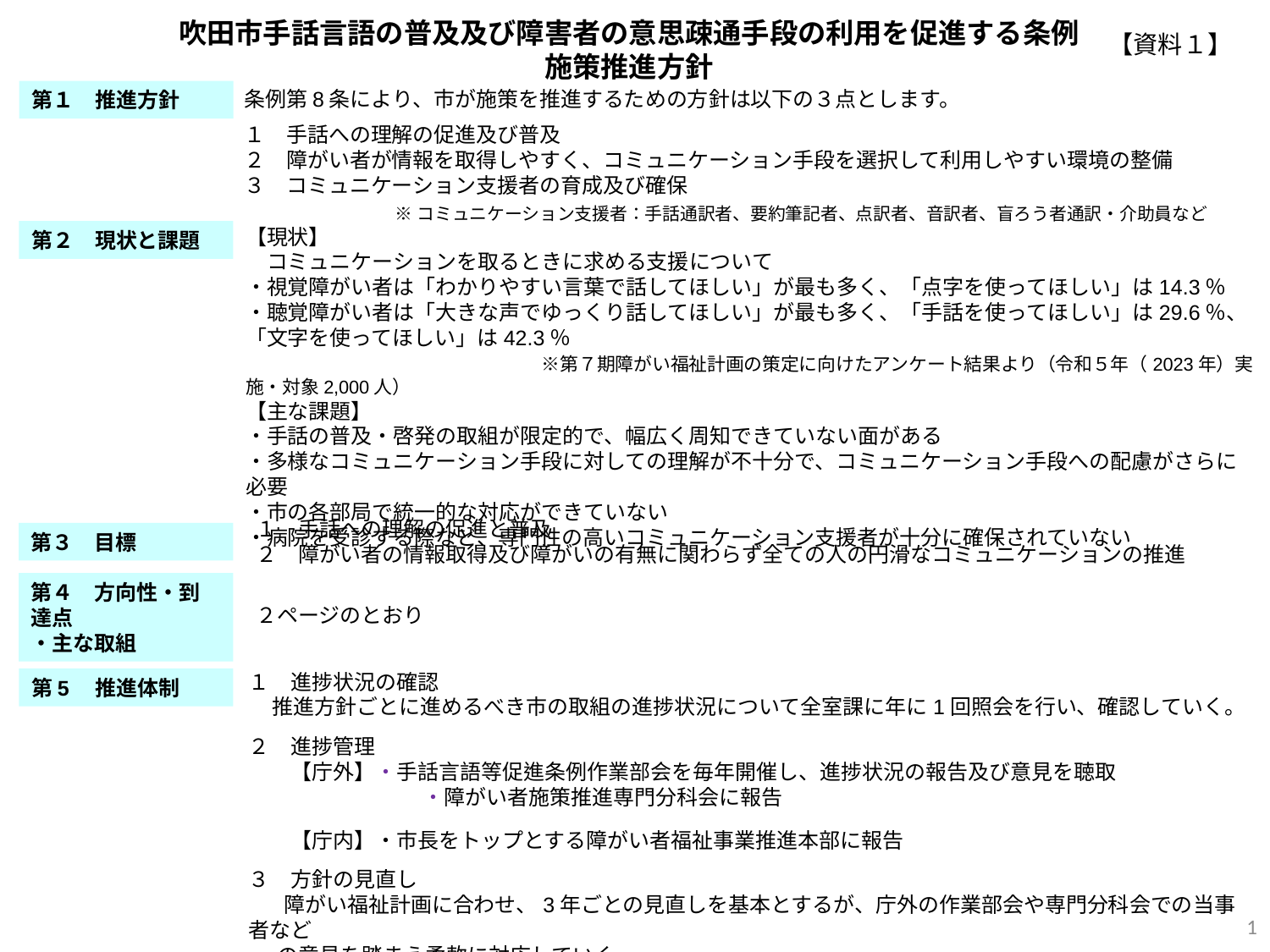

吹田市手話言語の普及及び障害者の意思疎通手段の利用を促進する条例
施策推進方針
【資料１】
条例第8条により、市が施策を推進するための方針は以下の３点とします。

１　手話への理解の促進及び普及
２　障がい者が情報を取得しやすく、コミュニケーション手段を選択して利用しやすい環境の整備
３　コミュニケーション支援者の育成及び確保
第１　推進方針
※コミュニケーション支援者：手話通訳者、要約筆記者、点訳者、音訳者、盲ろう者通訳・介助員など
【現状】
　コミュニケーションを取るときに求める支援について
・視覚障がい者は「わかりやすい言葉で話してほしい」が最も多く、「点字を使ってほしい」は14.3％
・聴覚障がい者は「大きな声でゆっくり話してほしい」が最も多く、「手話を使ってほしい」は29.6％、
「文字を使ってほしい」は42.3％
　　　　　　　　　　　　　　※第７期障がい福祉計画の策定に向けたアンケート結果より（令和５年（2023年）実施・対象2,000人）
【主な課題】
・手話の普及・啓発の取組が限定的で、幅広く周知できていない面がある
・多様なコミュニケーション手段に対しての理解が不十分で、コミュニケーション手段への配慮がさらに必要
・市の各部局で統一的な対応ができていない
・病院を受診する際など、専門性の高いコミュニケーション支援者が十分に確保されていない
第２　現状と課題
１　手話への理解の促進と普及
２　障がい者の情報取得及び障がいの有無に関わらず全ての人の円滑なコミュニケーションの推進
第３　目標
第４　方向性・到達点
・主な取組
２ページのとおり
１　進捗状況の確認
    推進方針ごとに進めるべき市の取組の進捗状況について全室課に年に1回照会を行い、確認していく。

２　進捗管理
　　【庁外】・手話言語等促進条例作業部会を毎年開催し、進捗状況の報告及び意見を聴取
　　　　　　　　 ・障がい者施策推進専門分科会に報告

　　【庁内】・市長をトップとする障がい者福祉事業推進本部に報告

３　方針の見直し
　   障がい福祉計画に合わせ、3年ごとの見直しを基本とするが、庁外の作業部会や専門分科会での当事者など
     の意見を踏まえ柔軟に対応していく。
第5　推進体制
1